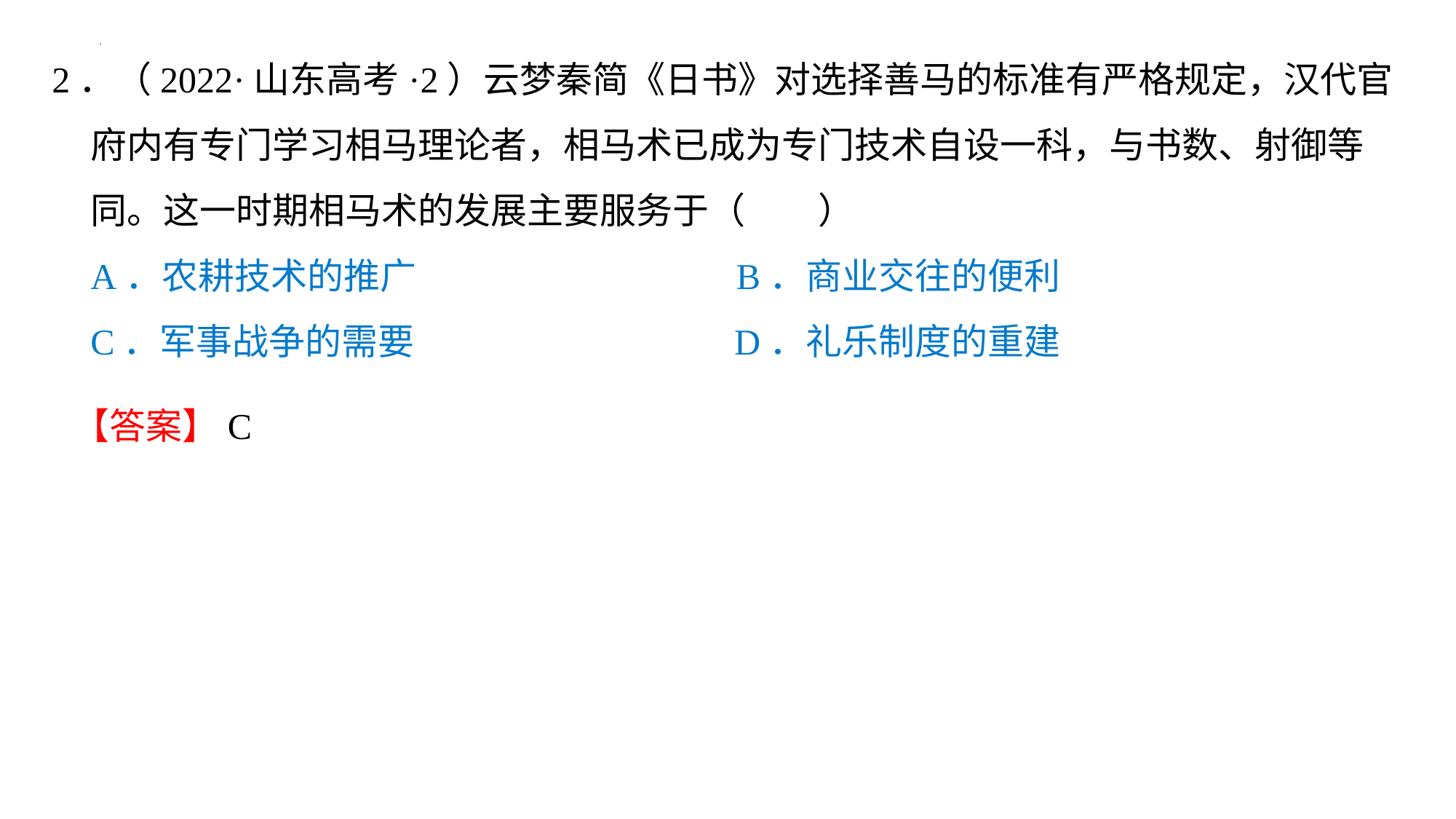

2．（2022·山东高考·2）云梦秦简《日书》对选择善马的标准有严格规定，汉代官府内有专门学习相马理论者，相马术已成为专门技术自设一科，与书数、射御等同。这一时期相马术的发展主要服务于（　　）
A．农耕技术的推广                                      B．商业交往的便利
C．军事战争的需要                                      D．礼乐制度的重建
【答案】C